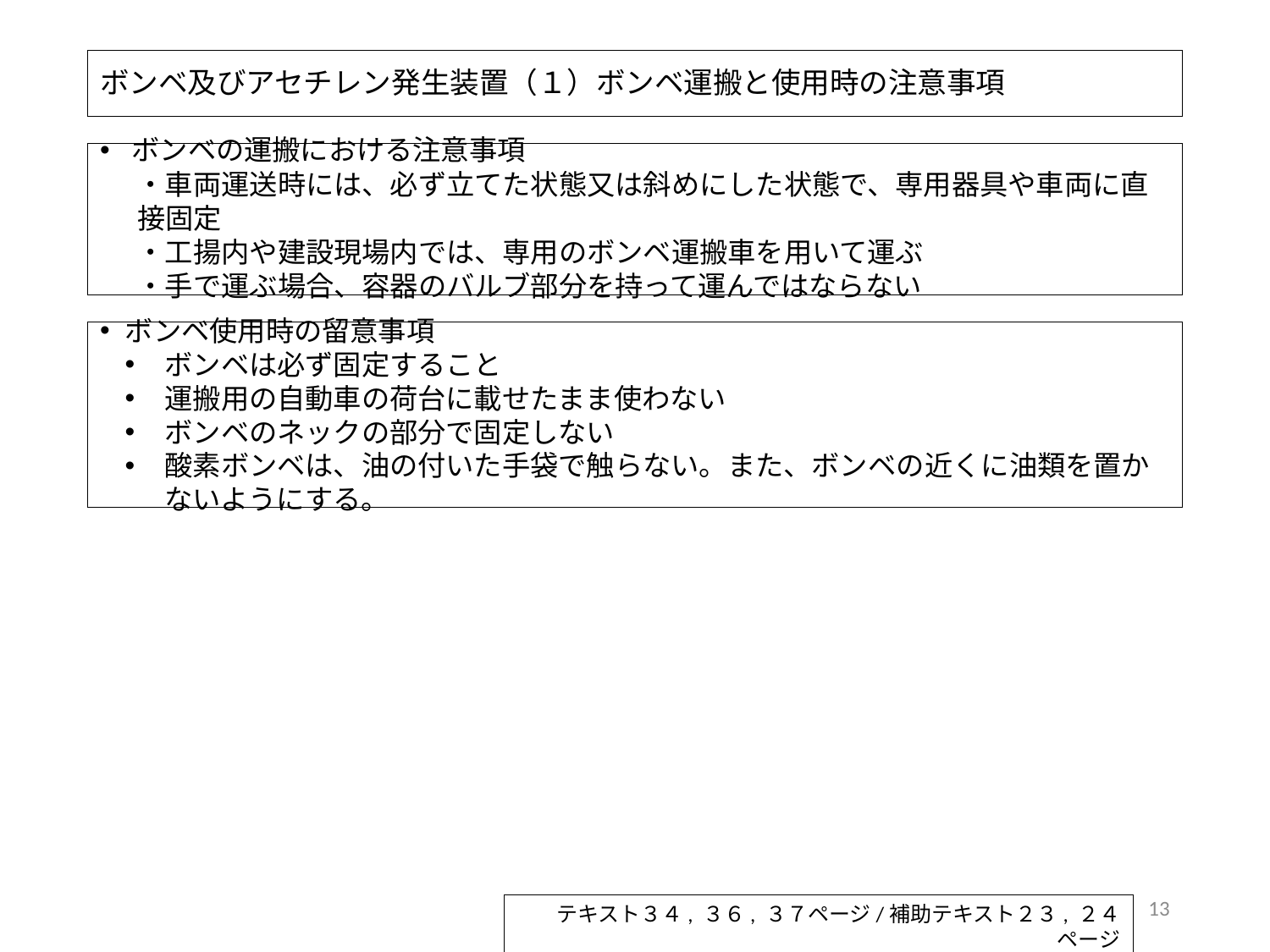

# ボンベ及びアセチレン発生装置（１）ボンベ運搬と使用時の注意事項
ボンベの運搬における注意事項
・車両運送時には、必ず立てた状態又は斜めにした状態で、専用器具や車両に直接固定
・工揚内や建設現場内では、専用のボンベ運搬車を用いて運ぶ
・手で運ぶ場合、容器のバルブ部分を持って運んではならない
ボンベ使用時の留意事項
ボンベは必ず固定すること
運搬用の自動車の荷台に載せたまま使わない
ボンベのネックの部分で固定しない
酸素ボンベは、油の付いた手袋で触らない。また、ボンベの近くに油類を置かないようにする。
13
テキスト３４, ３６, ３７ページ/補助テキスト２３, ２４ページ